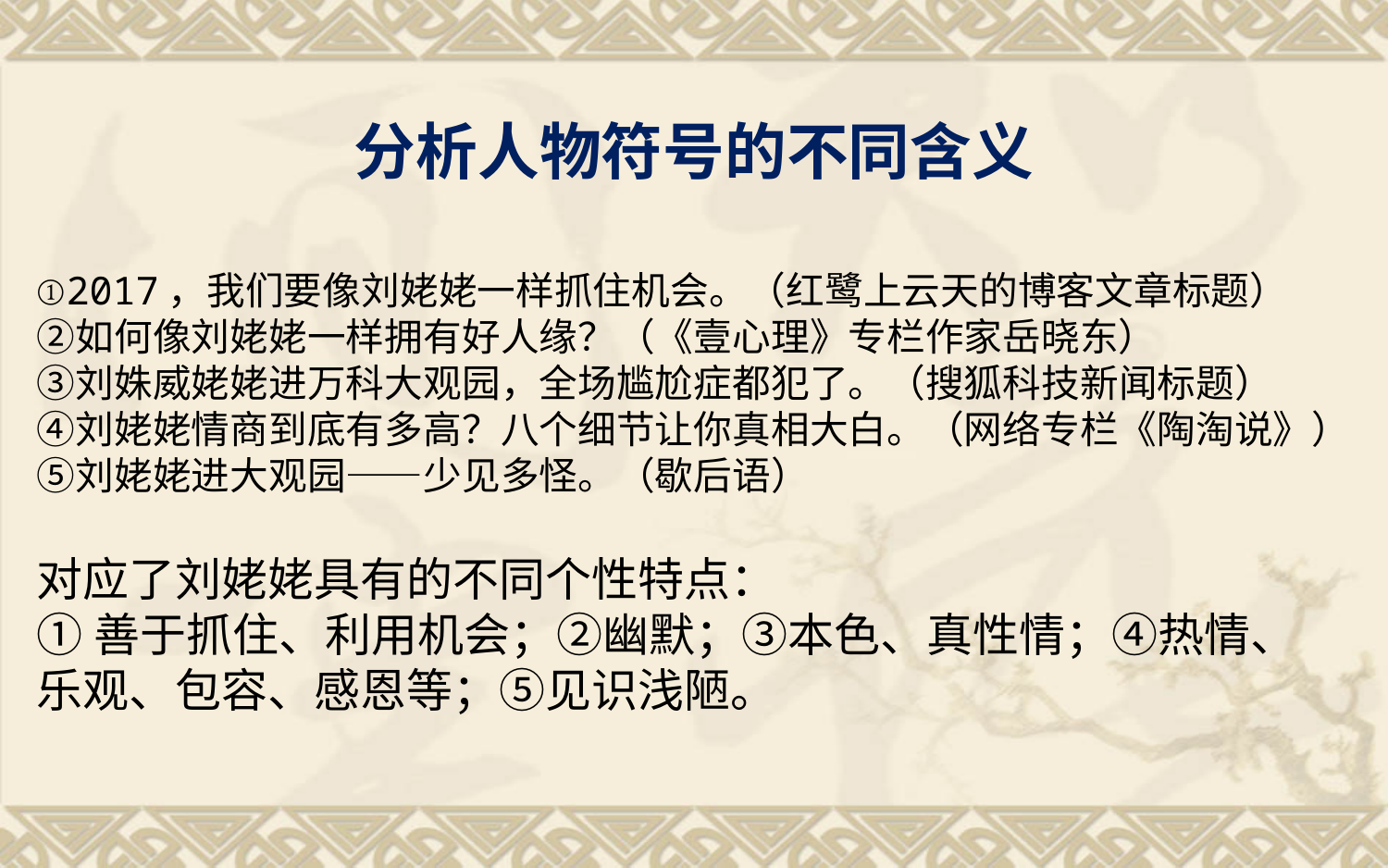

# 分析人物符号的不同含义
①2017，我们要像刘姥姥一样抓住机会。（红鹭上云天的博客文章标题）
②如何像刘姥姥一样拥有好人缘？（《壹心理》专栏作家岳晓东）
③刘姝威姥姥进万科大观园，全场尴尬症都犯了。（搜狐科技新闻标题）
④刘姥姥情商到底有多高？八个细节让你真相大白。（网络专栏《陶淘说》）
⑤刘姥姥进大观园——少见多怪。（歇后语）
对应了刘姥姥具有的不同个性特点：
①善于抓住、利用机会；②幽默；③本色、真性情；④热情、乐观、包容、感恩等；⑤见识浅陋。